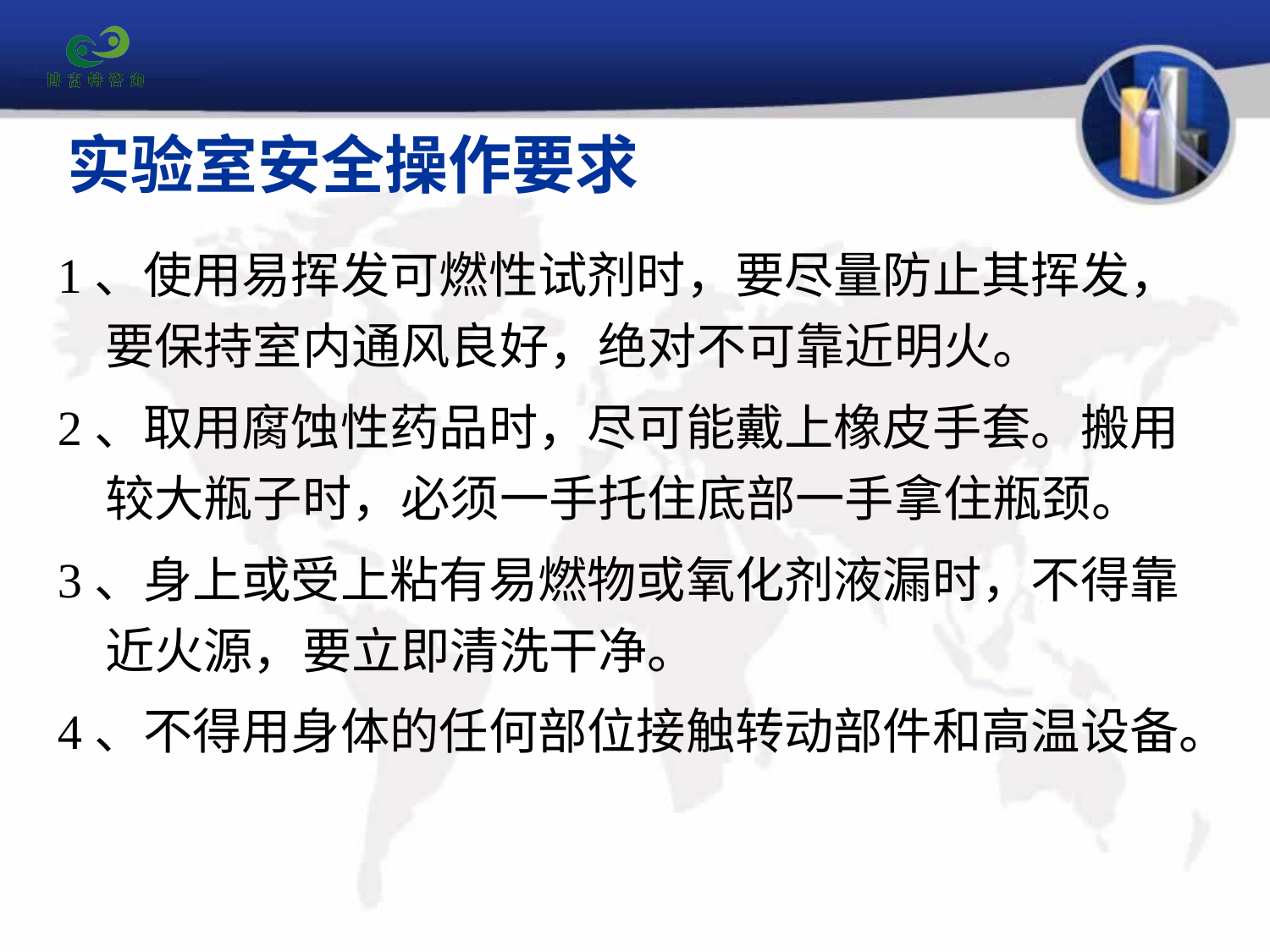

# 实验室安全操作要求
1、使用易挥发可燃性试剂时，要尽量防止其挥发，要保持室内通风良好，绝对不可靠近明火。
2、取用腐蚀性药品时，尽可能戴上橡皮手套。搬用较大瓶子时，必须一手托住底部一手拿住瓶颈。
3、身上或受上粘有易燃物或氧化剂液漏时，不得靠近火源，要立即清洗干净。
4、不得用身体的任何部位接触转动部件和高温设备。